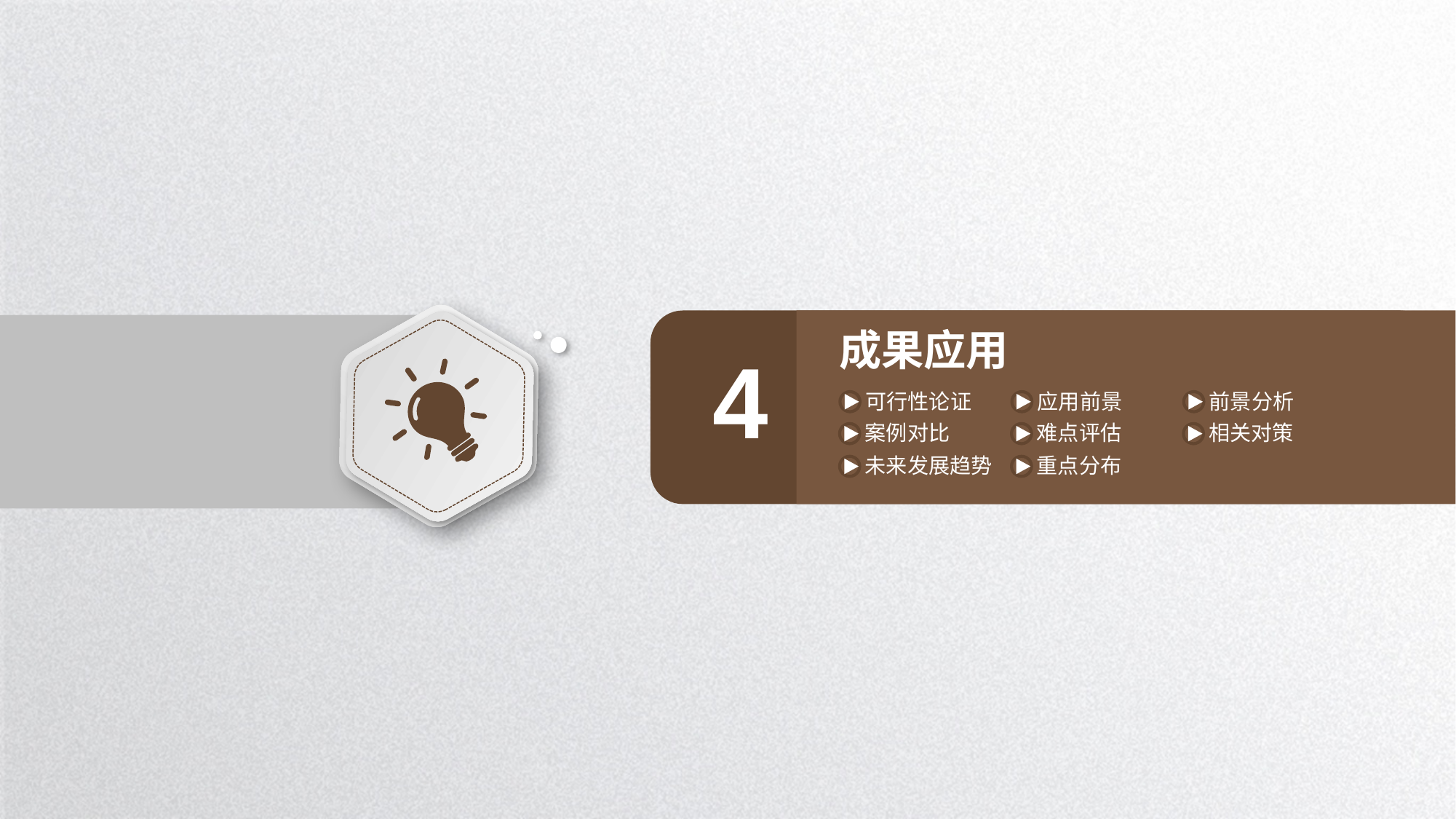

成果应用

4

可行性论证
应用前景
前景分析

案例对比
难点评估
相关对策

未来发展趋势
重点分布